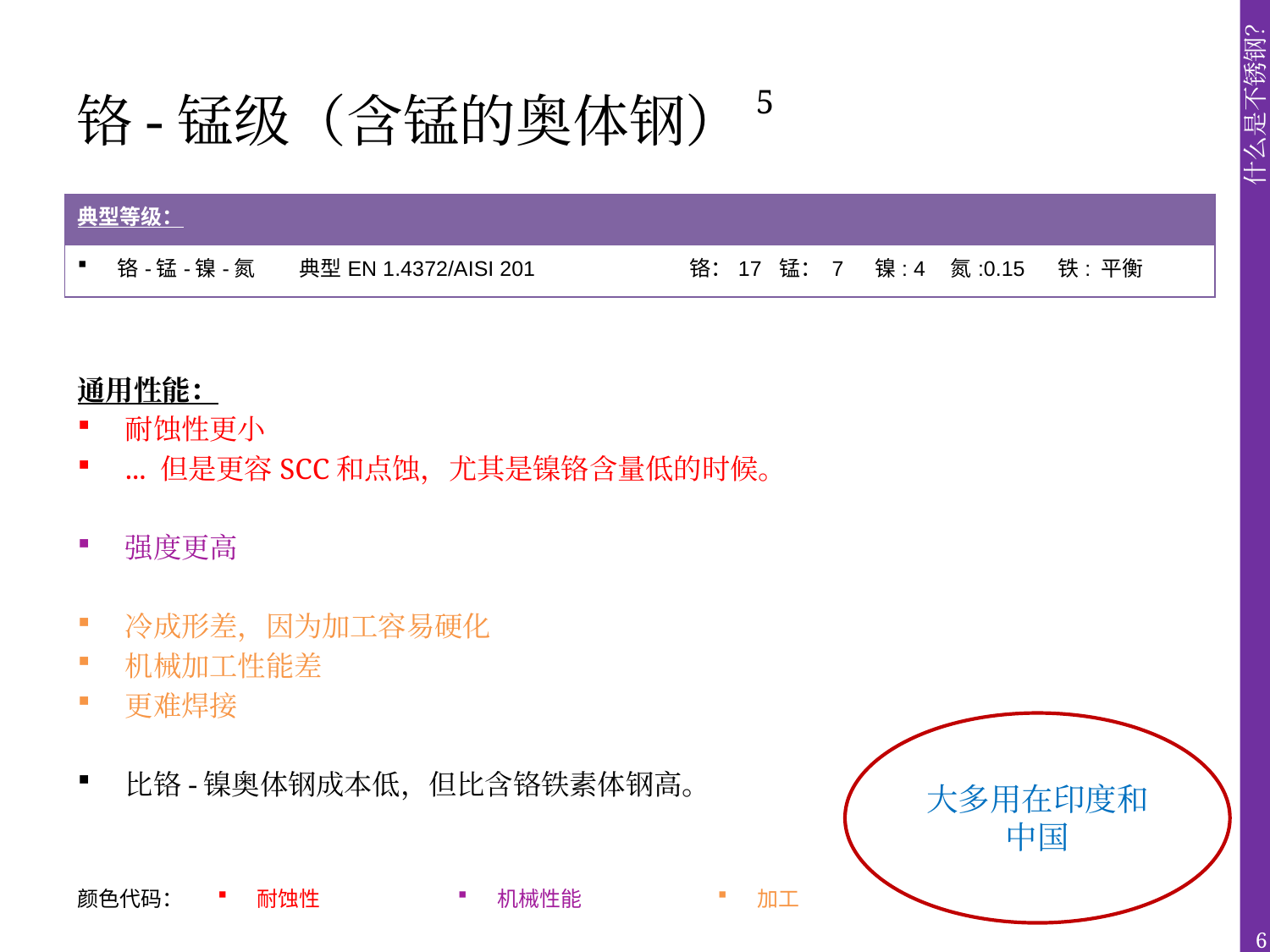

# 铬-锰级（含锰的奥体钢）5
| 典型等级： |  |  |  |  |  |  |
| --- | --- | --- | --- | --- | --- | --- |
| 铬-锰-镍-氮 | 典型EN 1.4372/AISI 201 | 铬：17 | 锰： 7 | 镍: 4 | 氮:0.15 | 铁: 平衡 |
通用性能：
耐蚀性更小
... 但是更容SCC和点蚀，尤其是镍铬含量低的时候。

强度更高

冷成形差，因为加工容易硬化
机械加工性能差
更难焊接

比铬-镍奥体钢成本低，但比含铬铁素体钢高。
大多用在印度和中国
| 颜色代码： | 耐蚀性 | 机械性能 | 加工 |
| --- | --- | --- | --- |
6